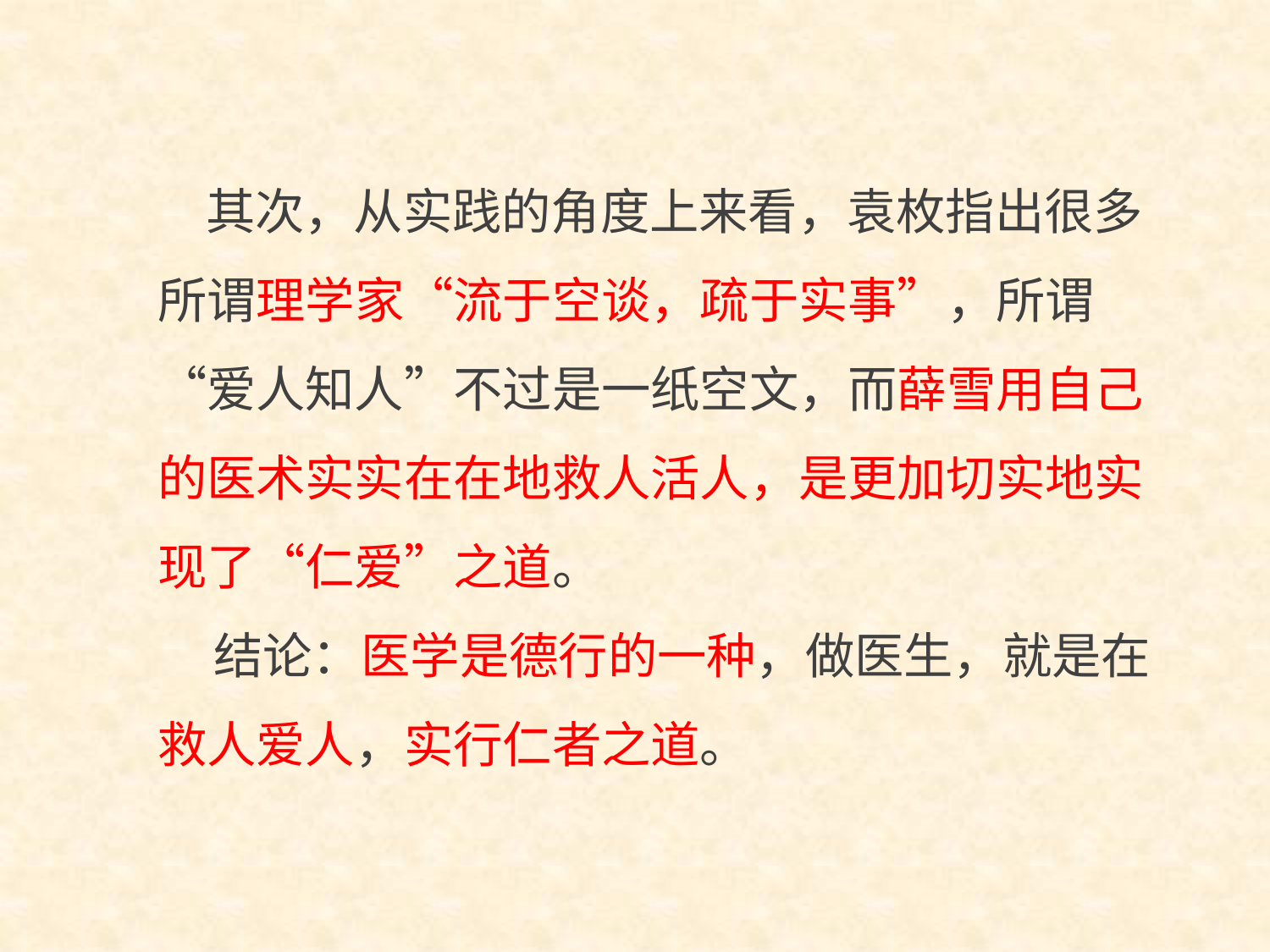

其次，从实践的角度上来看，袁枚指出很多所谓理学家“流于空谈，疏于实事”，所谓“爱人知人”不过是一纸空文，而薛雪用自己的医术实实在在地救人活人，是更加切实地实现了“仁爱”之道。
    结论：医学是德行的一种，做医生，就是在救人爱人，实行仁者之道。
33